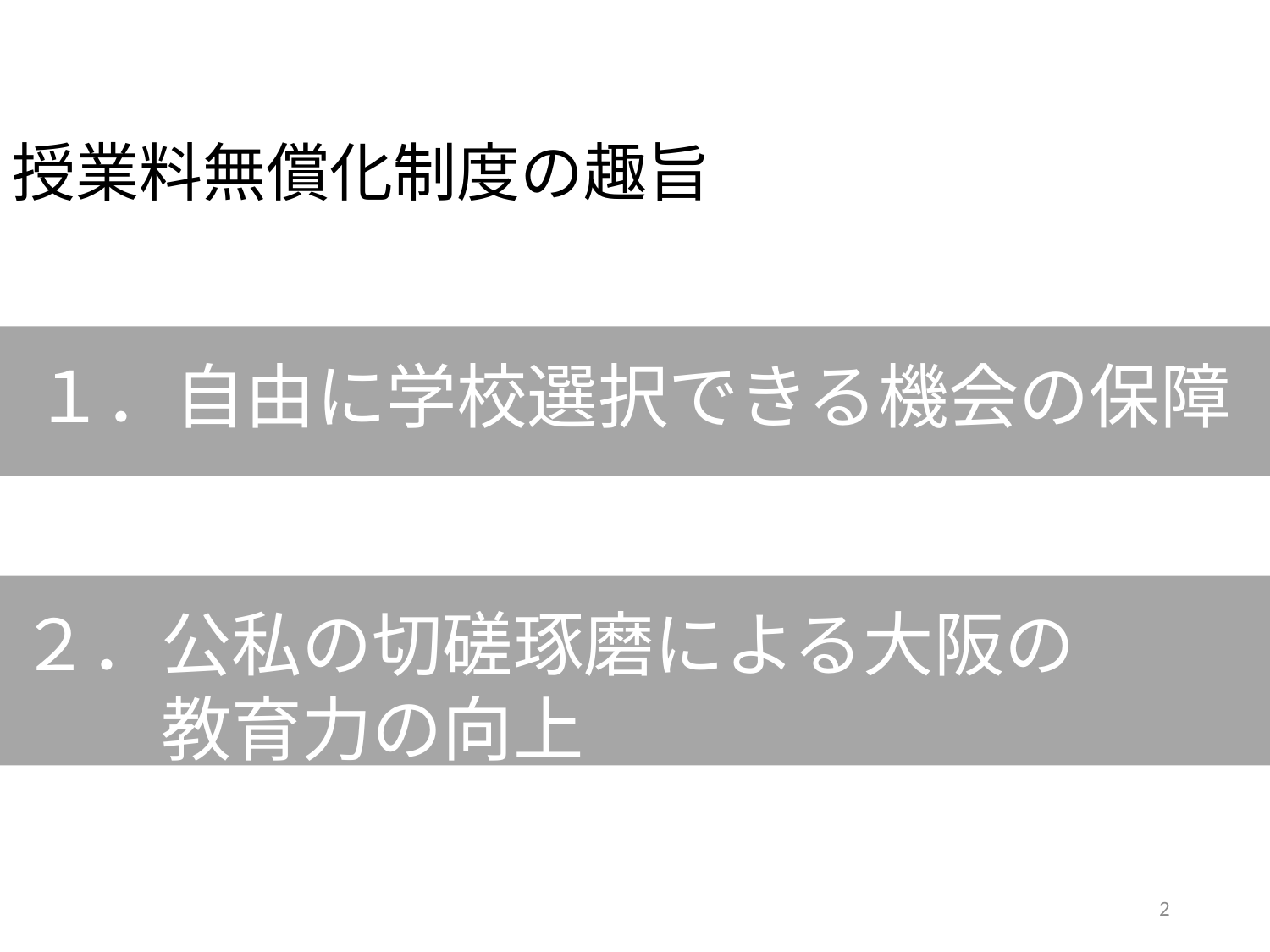

授業料無償化制度の趣旨

１．自由に学校選択できる機会の保障

２．公私の切磋琢磨による大阪の
　　教育力の向上
2